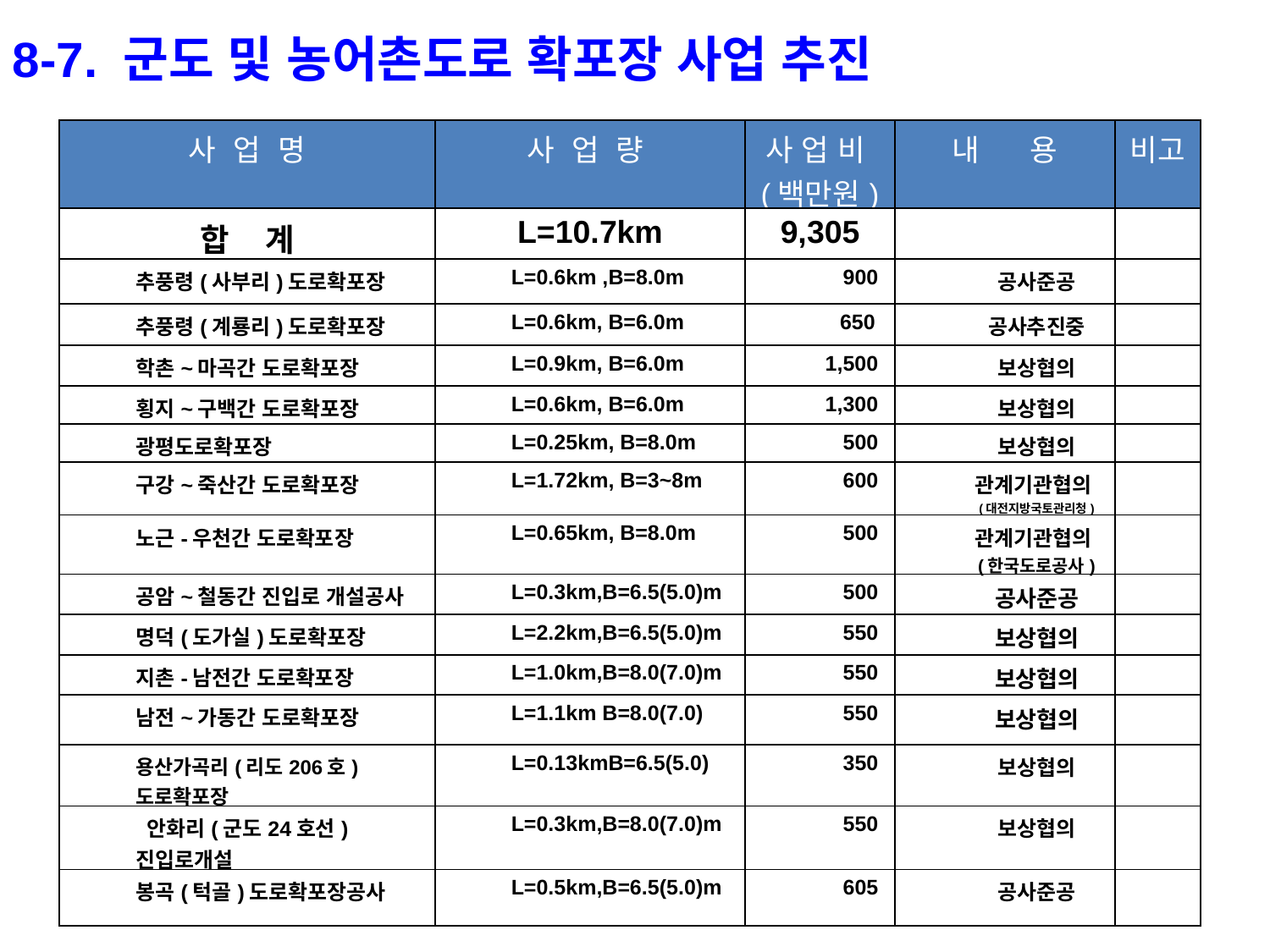

8-7. 군도 및 농어촌도로 확포장 사업 추진

| 사 업 명 | 사 업 량 | 사 업 비(백만원) | 내 용 | 비고 |
| --- | --- | --- | --- | --- |
| 합 계 | L=10.7km | 9,305 |  |  |
| 추풍령(사부리)도로확포장 | L=0.6km ,B=8.0m | 900 | 공사준공 |  |
| 추풍령(계룡리)도로확포장 | L=0.6km, B=6.0m | 650 | 공사추진중 |  |
| 학촌~마곡간 도로확포장 | L=0.9km, B=6.0m | 1,500 | 보상협의 |  |
| 횡지~구백간 도로확포장 | L=0.6km, B=6.0m | 1,300 | 보상협의 |  |
| 광평도로확포장 | L=0.25km, B=8.0m | 500 | 보상협의 |  |
| 구강~죽산간 도로확포장 | L=1.72km, B=3~8m | 600 | 관계기관협의(대전지방국토관리청) |  |
| 노근-우천간 도로확포장 | L=0.65km, B=8.0m | 500 | 관계기관협의(한국도로공사) |  |
| 공암~철동간 진입로 개설공사 | L=0.3km,B=6.5(5.0)m | 500 | 공사준공 |  |
| 명덕(도가실)도로확포장 | L=2.2km,B=6.5(5.0)m | 550 | 보상협의 |  |
| 지촌-남전간 도로확포장 | L=1.0km,B=8.0(7.0)m | 550 | 보상협의 |  |
| 남전~가동간 도로확포장 | L=1.1km B=8.0(7.0) | 550 | 보상협의 |  |
| 용산가곡리(리도206호)도로확포장 | L=0.13kmB=6.5(5.0) | 350 | 보상협의 |  |
| 안화리(군도24호선) 진입로개설 | L=0.3km,B=8.0(7.0)m | 550 | 보상협의 |  |
| 봉곡(턱골)도로확포장공사 | L=0.5km,B=6.5(5.0)m | 605 | 공사준공 |  |